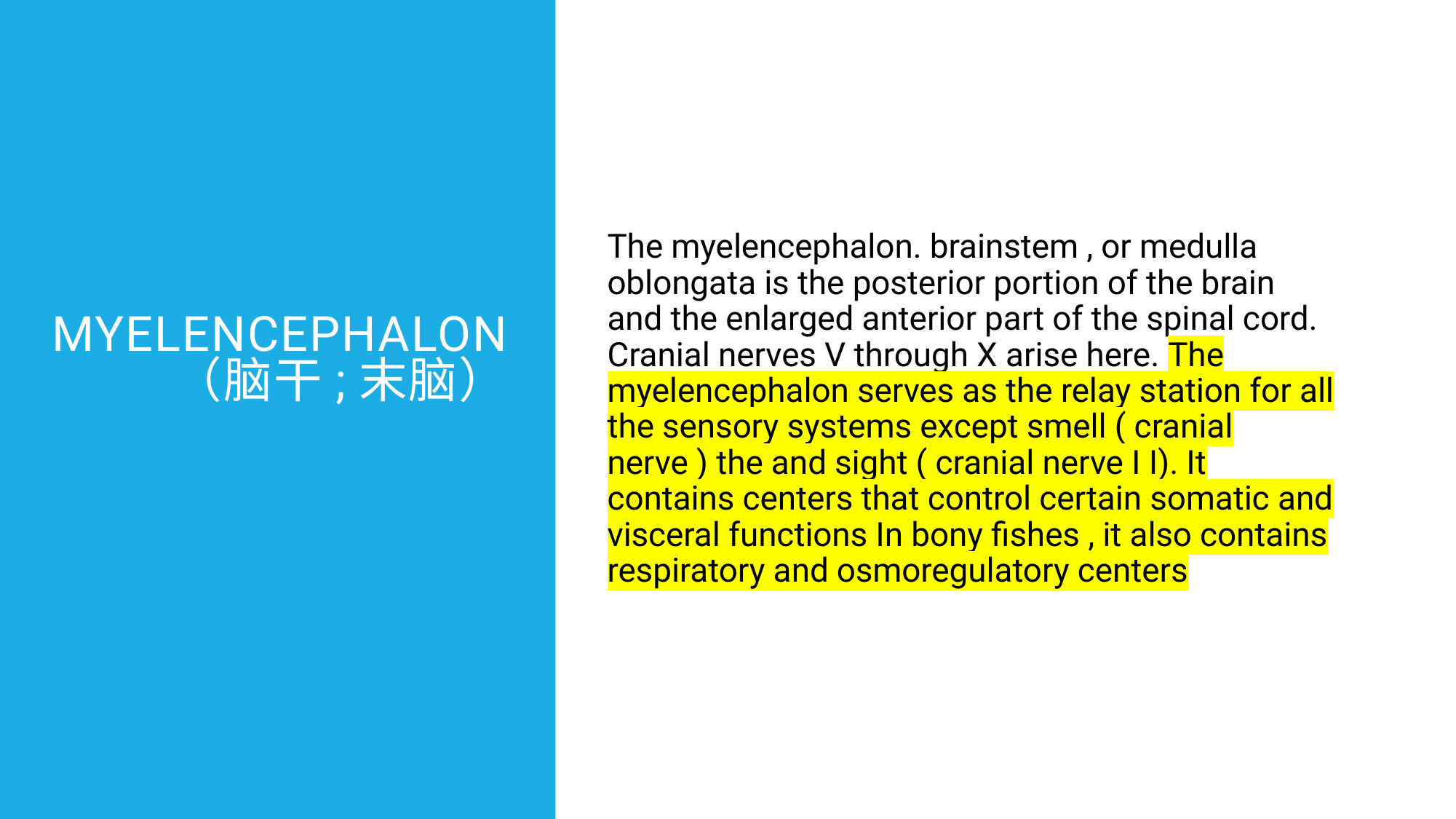

# Myelencephalon （脑干;末脑）
The myelencephalon. brainstem , or medulla oblongata is the posterior portion of the brain and the enlarged anterior part of the spinal cord. Cranial nerves V through X arise here. The myelencephalon serves as the relay station for all the sensory systems except smell ( cranial nerve ) the and sight ( cranial nerve I I). It contains centers that control certain somatic and visceral functions In bony fishes , it also contains respiratory and osmoregulatory centers